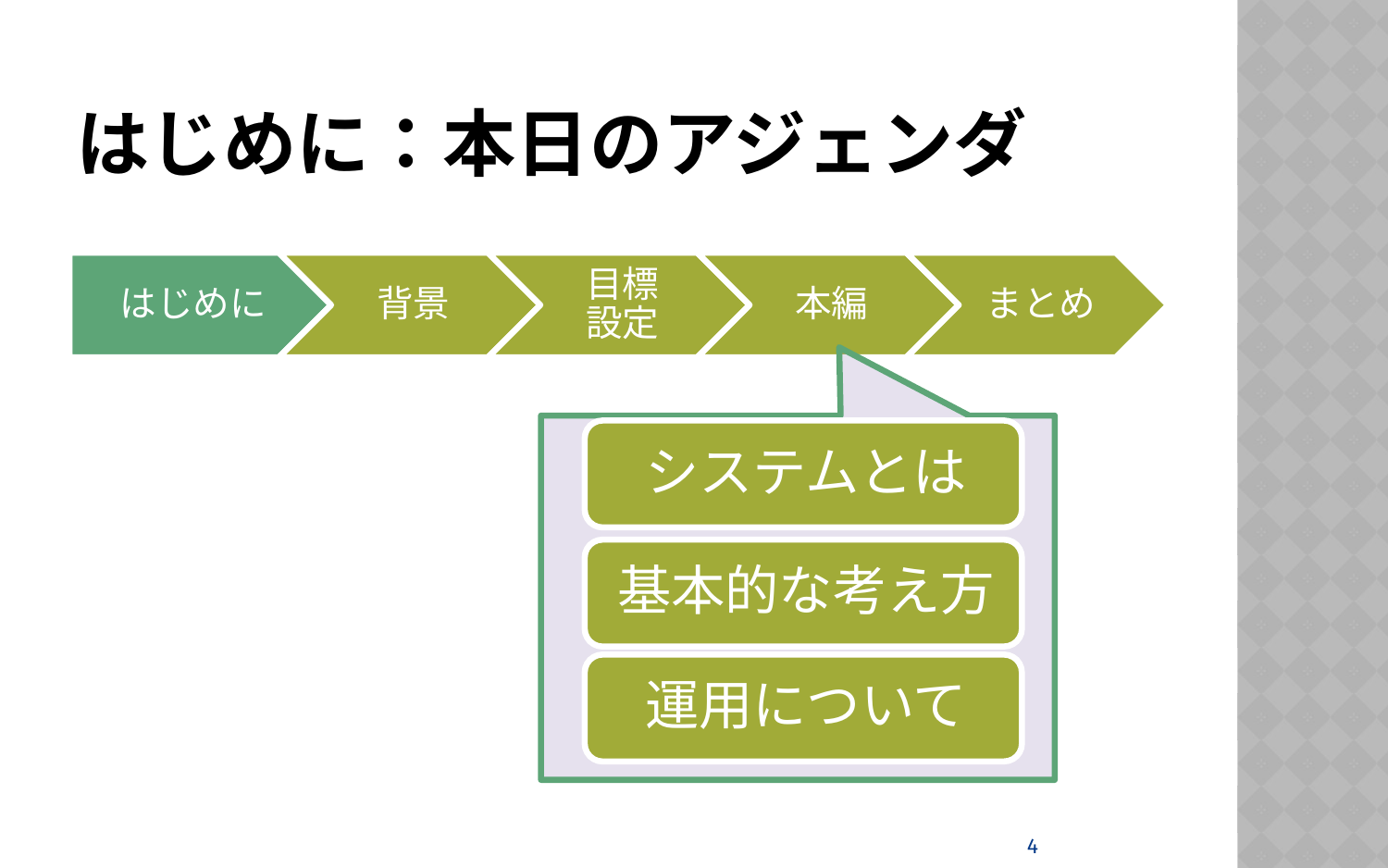

# はじめに：本日のアジェンダ
はじめに
背景
目標
設定
本編
まとめ

システムとは
基本的な考え方
運用について
4